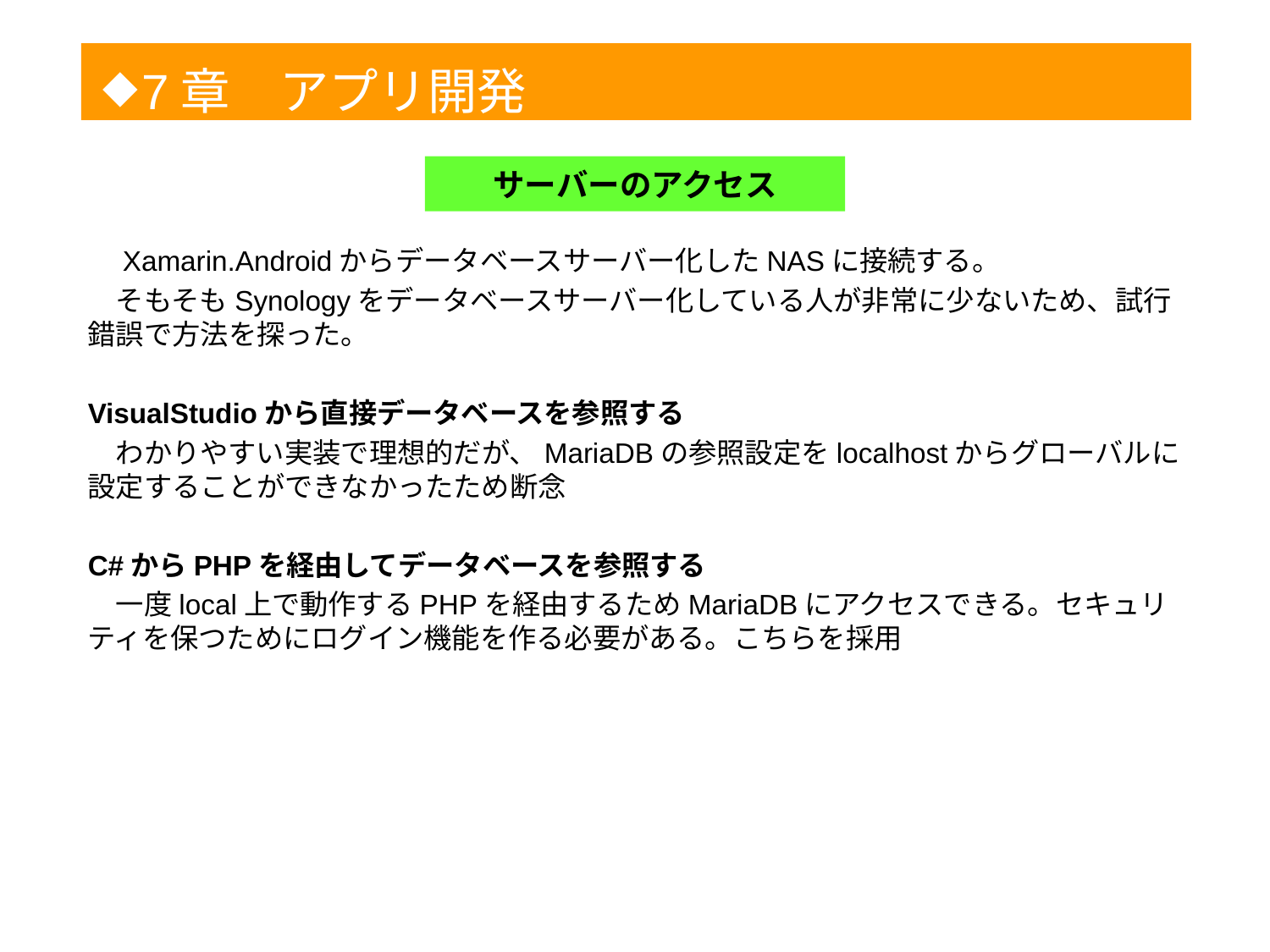

◆
7章　アプリ開発
1
サーバーのアクセス
　Xamarin.Androidからデータベースサーバー化したNASに接続する。
　そもそもSynologyをデータベースサーバー化している人が非常に少ないため、試行錯誤で方法を探った。

VisualStudioから直接データベースを参照する
　わかりやすい実装で理想的だが、MariaDBの参照設定をlocalhostからグローバルに設定することができなかったため断念

C#からPHPを経由してデータベースを参照する
　一度local上で動作するPHPを経由するためMariaDBにアクセスできる。セキュリティを保つためにログイン機能を作る必要がある。こちらを採用